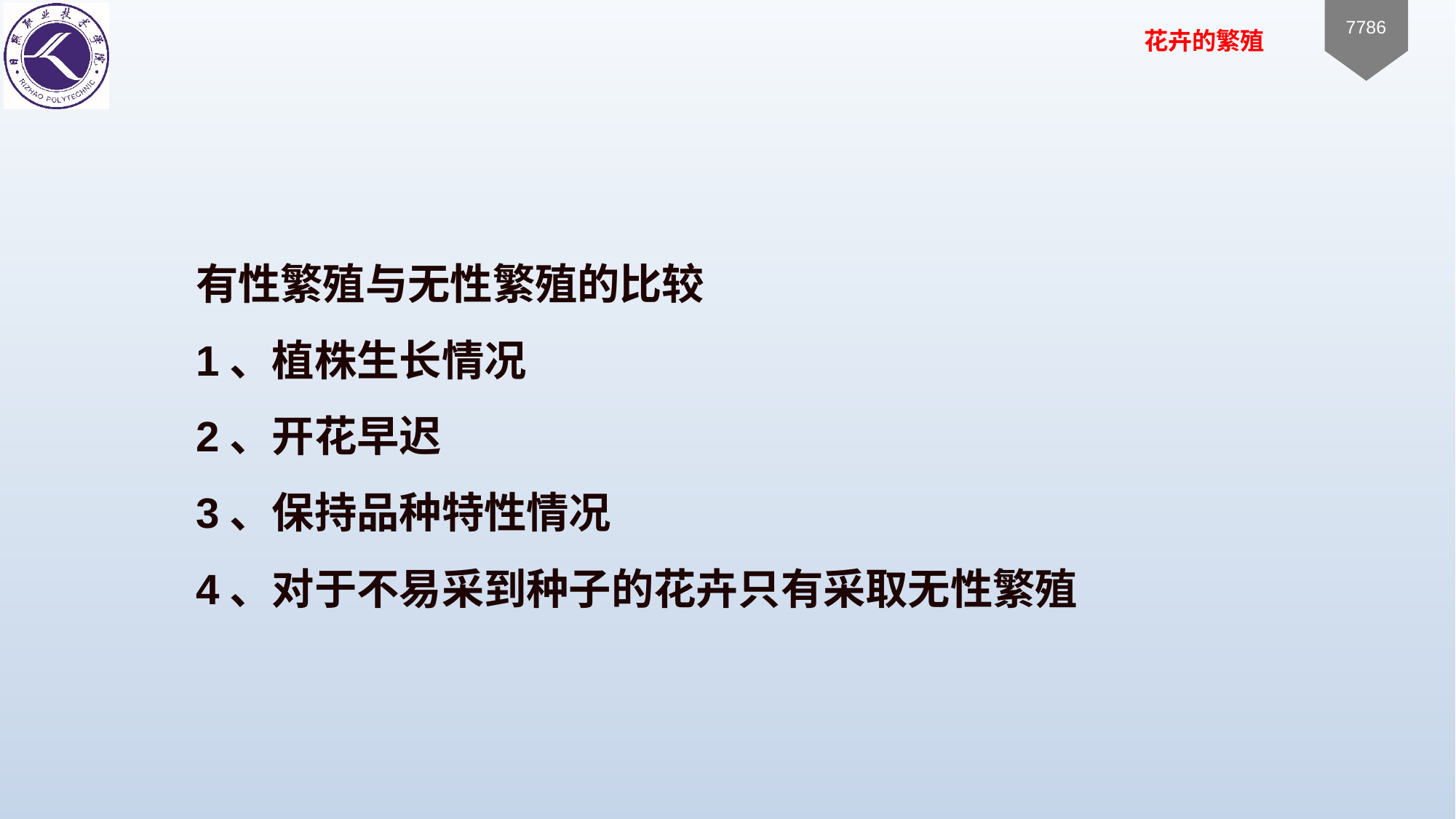

#
有性繁殖与无性繁殖的比较
1、植株生长情况
2、开花早迟
3、保持品种特性情况
4、对于不易采到种子的花卉只有采取无性繁殖